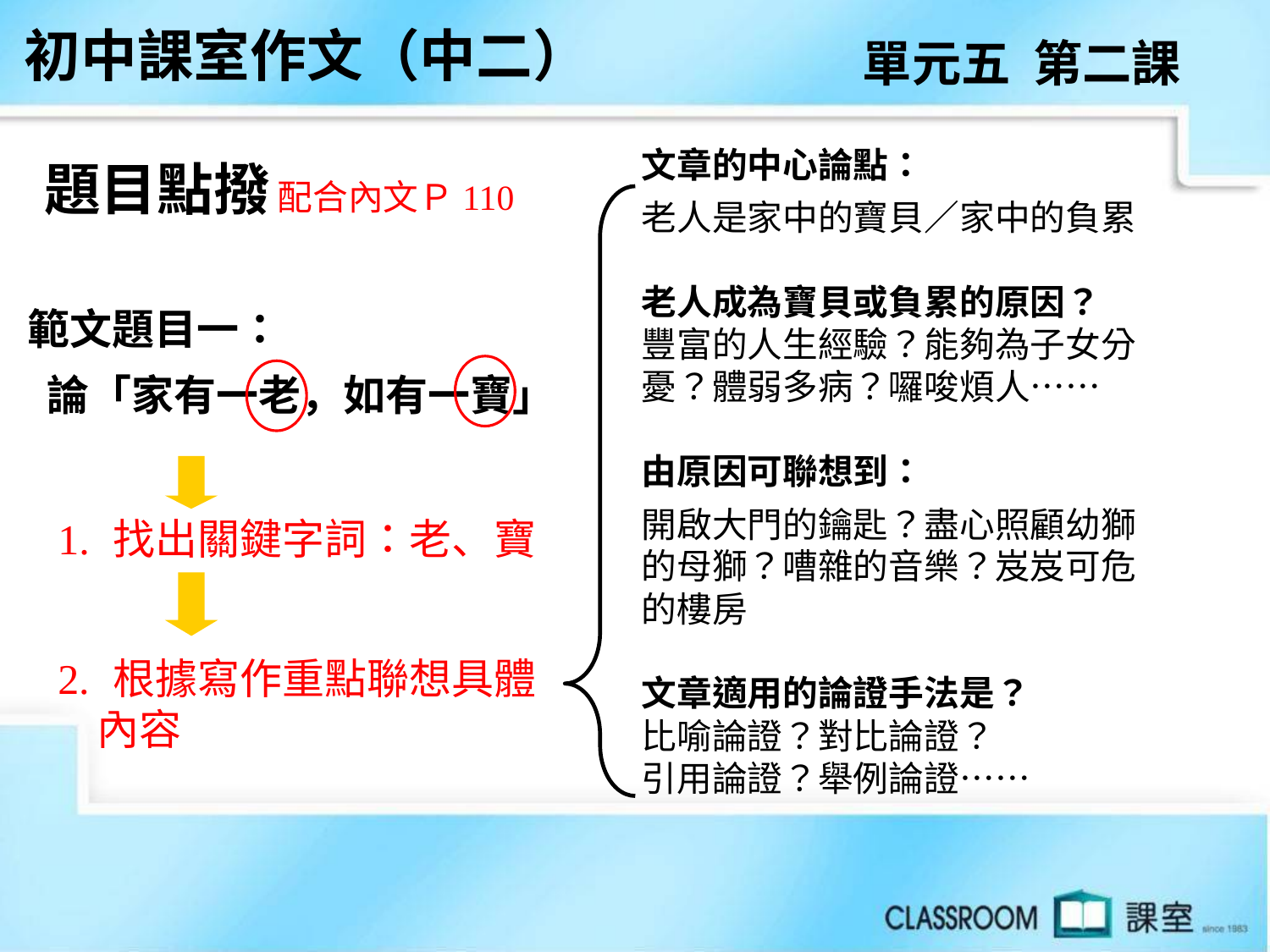

初中課室作文（中二）
單元五  第二課
文章的中心論點：
老人是家中的寶貝／家中的負累

老人成為寶貝或負累的原因？
豐富的人生經驗？能夠為子女分憂？體弱多病？囉唆煩人……

由原因可聯想到：
開啟大門的鑰匙？盡心照顧幼獅的母獅？嘈雜的音樂？岌岌可危的樓房

文章適用的論證手法是？
比喻論證？對比論證？
引用論證？舉例論證……
題目點撥
配合內文Ｐ110

範文題目一：
 論「家有一老，如有一寶」

1. 找出關鍵字詞：老、寶

2. 根據寫作重點聯想具體
   內容